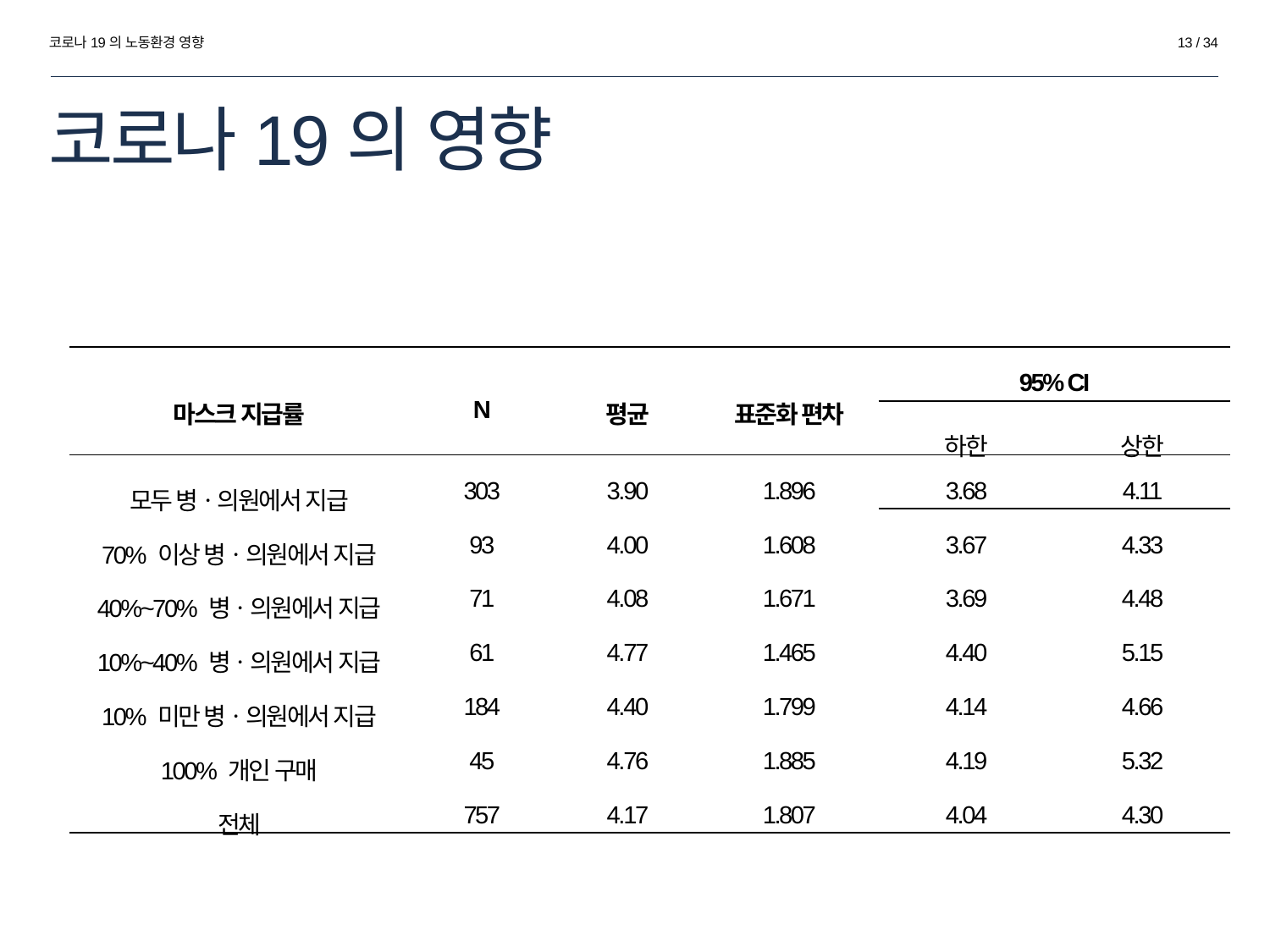

코로나19의 노동환경 영향
13 / 34
# 코로나19의 영향
| 마스크 지급률 | N | 평균 | 표준화 편차 | 95% CI |  |
| --- | --- | --- | --- | --- | --- |
|  |  |  |  | 하한 | 상한 |
| 모두 병ㆍ의원에서 지급 | 303 | 3.90 | 1.896 | 3.68 | 4.11 |
| 70% 이상 병ㆍ의원에서 지급 | 93 | 4.00 | 1.608 | 3.67 | 4.33 |
| 40%~70% 병ㆍ의원에서 지급 | 71 | 4.08 | 1.671 | 3.69 | 4.48 |
| 10%~40% 병ㆍ의원에서 지급 | 61 | 4.77 | 1.465 | 4.40 | 5.15 |
| 10% 미만 병ㆍ의원에서 지급 | 184 | 4.40 | 1.799 | 4.14 | 4.66 |
| 100% 개인 구매 | 45 | 4.76 | 1.885 | 4.19 | 5.32 |
| 전체 | 757 | 4.17 | 1.807 | 4.04 | 4.30 |